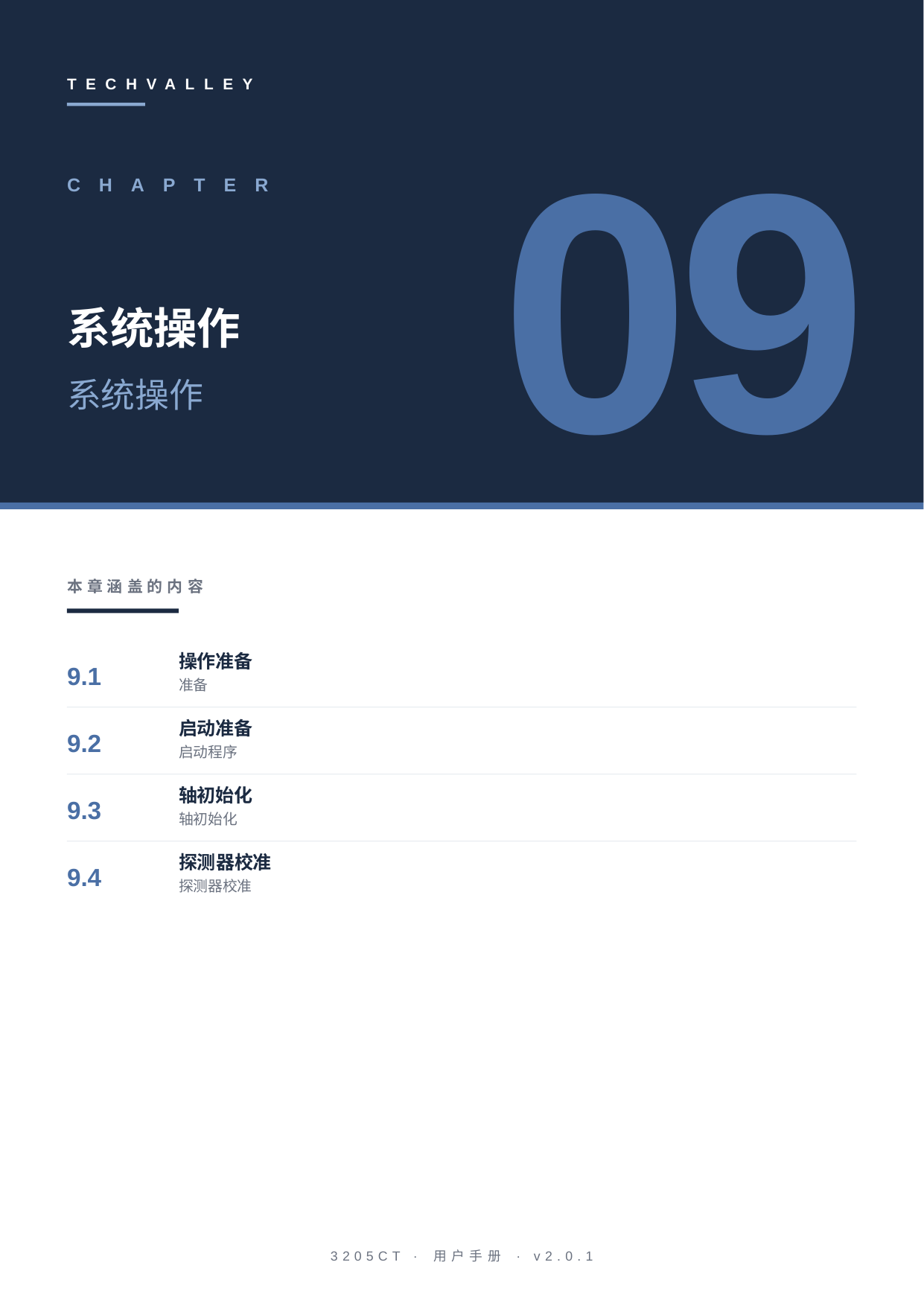

TECHVALLEY

09
CHAPTER
系统操作
系统操作

本章涵盖的内容

9.1
操作准备
准备

9.2
启动准备
启动程序

9.3
轴初始化
轴初始化

9.4
探测器校准
探测器校准
3205CT · 用户手册 · v2.0.1